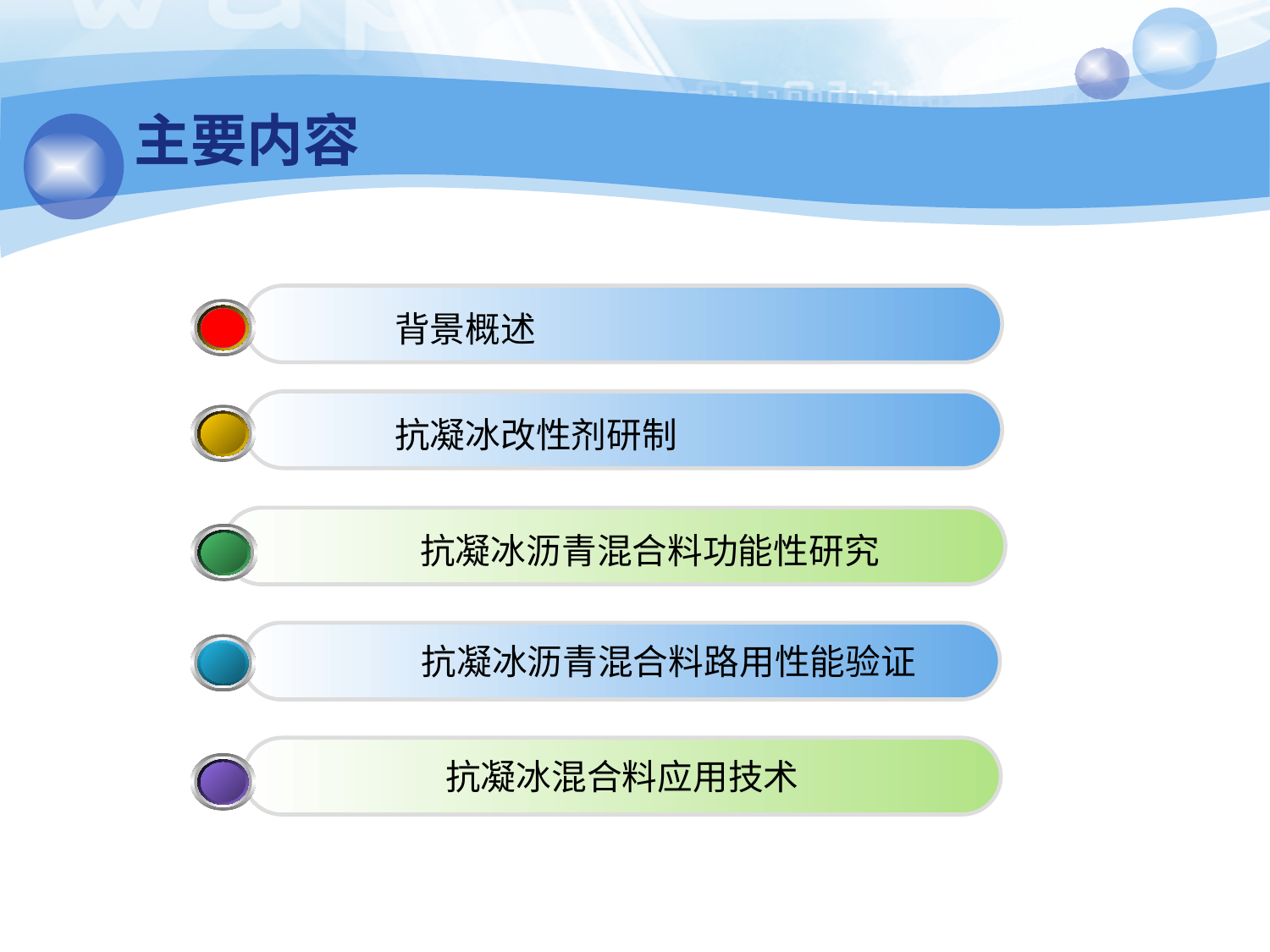

主要内容
               背景概述

               抗凝冰改性剂研制

        抗凝冰沥青混合料功能性研究

           抗凝冰沥青混合料路用性能验证

抗凝冰混合料应用技术